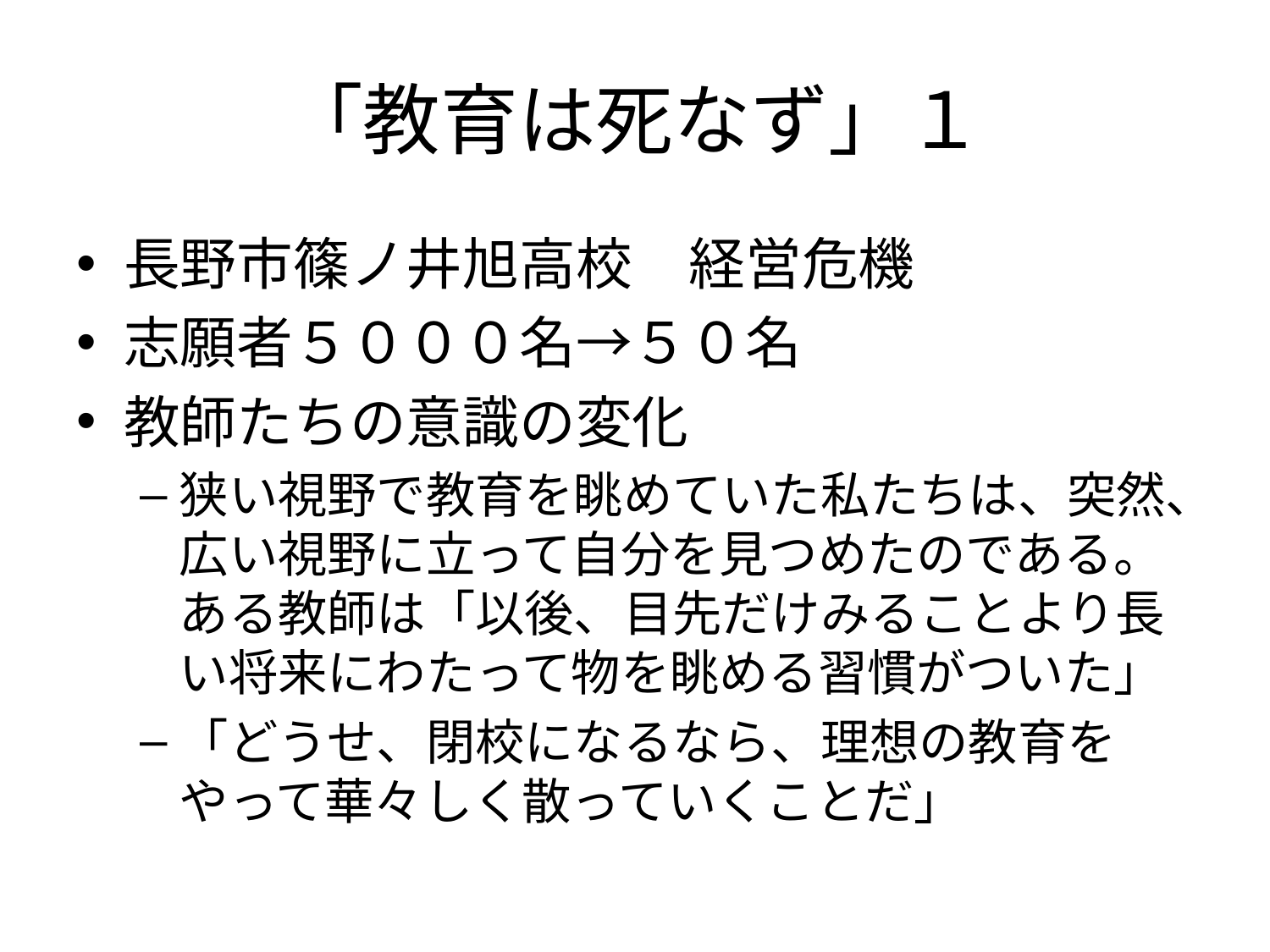

# 「教育は死なず」１
長野市篠ノ井旭高校　経営危機
志願者５０００名→５０名
教師たちの意識の変化
狭い視野で教育を眺めていた私たちは、突然、広い視野に立って自分を見つめたのである。ある教師は「以後、目先だけみることより長い将来にわたって物を眺める習慣がついた」
「どうせ、閉校になるなら、理想の教育をやって華々しく散っていくことだ」